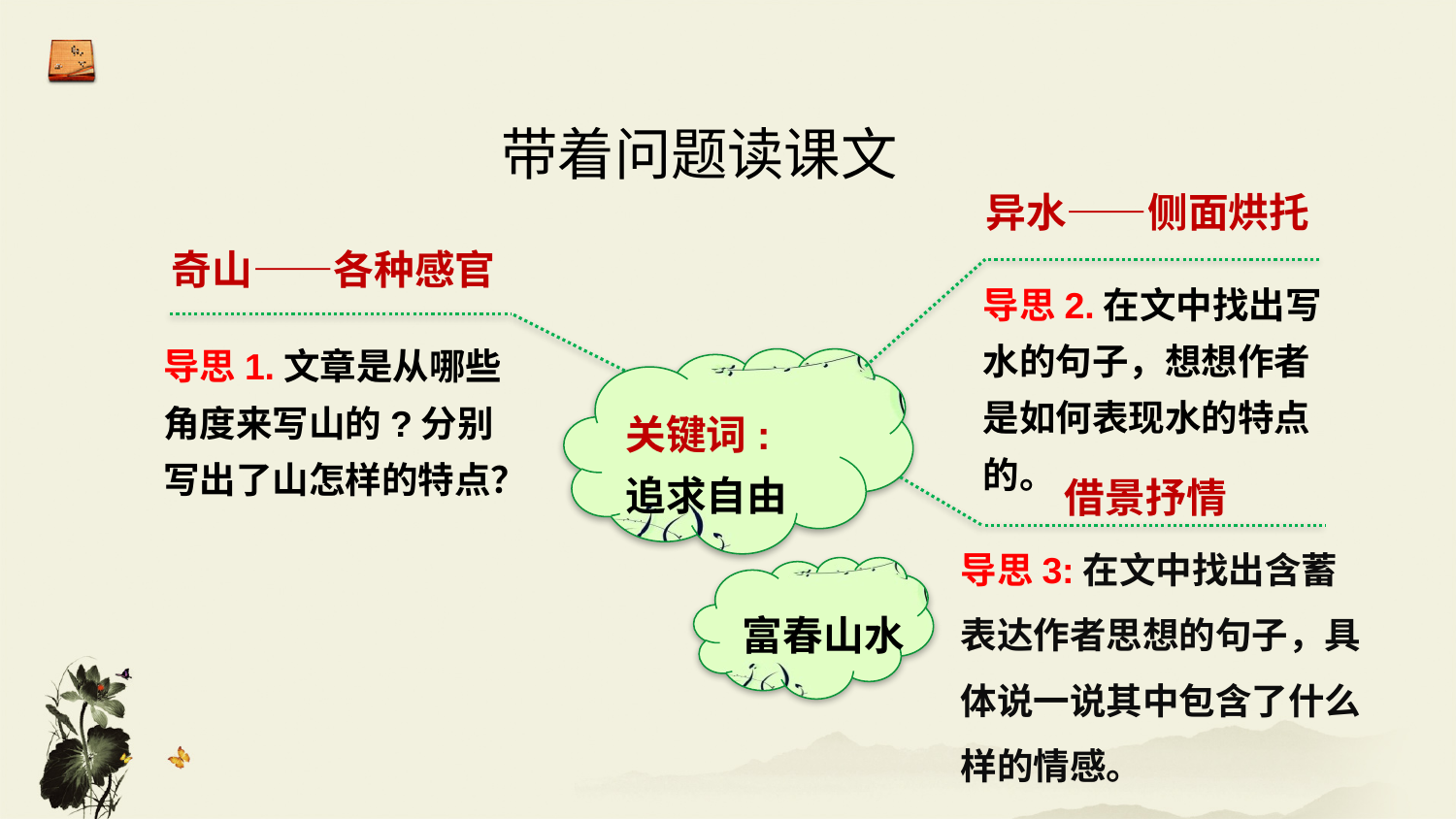

带着问题读课文
异水——侧面烘托
奇山——各种感官
导思2.在文中找出写水的句子，想想作者是如何表现水的特点的。
导思1.文章是从哪些角度来写山的?分别写出了山怎样的特点？

关键词:
追求自由
借景抒情
导思3:在文中找出含蓄表达作者思想的句子，具体说一说其中包含了什么样的情感。

富春山水